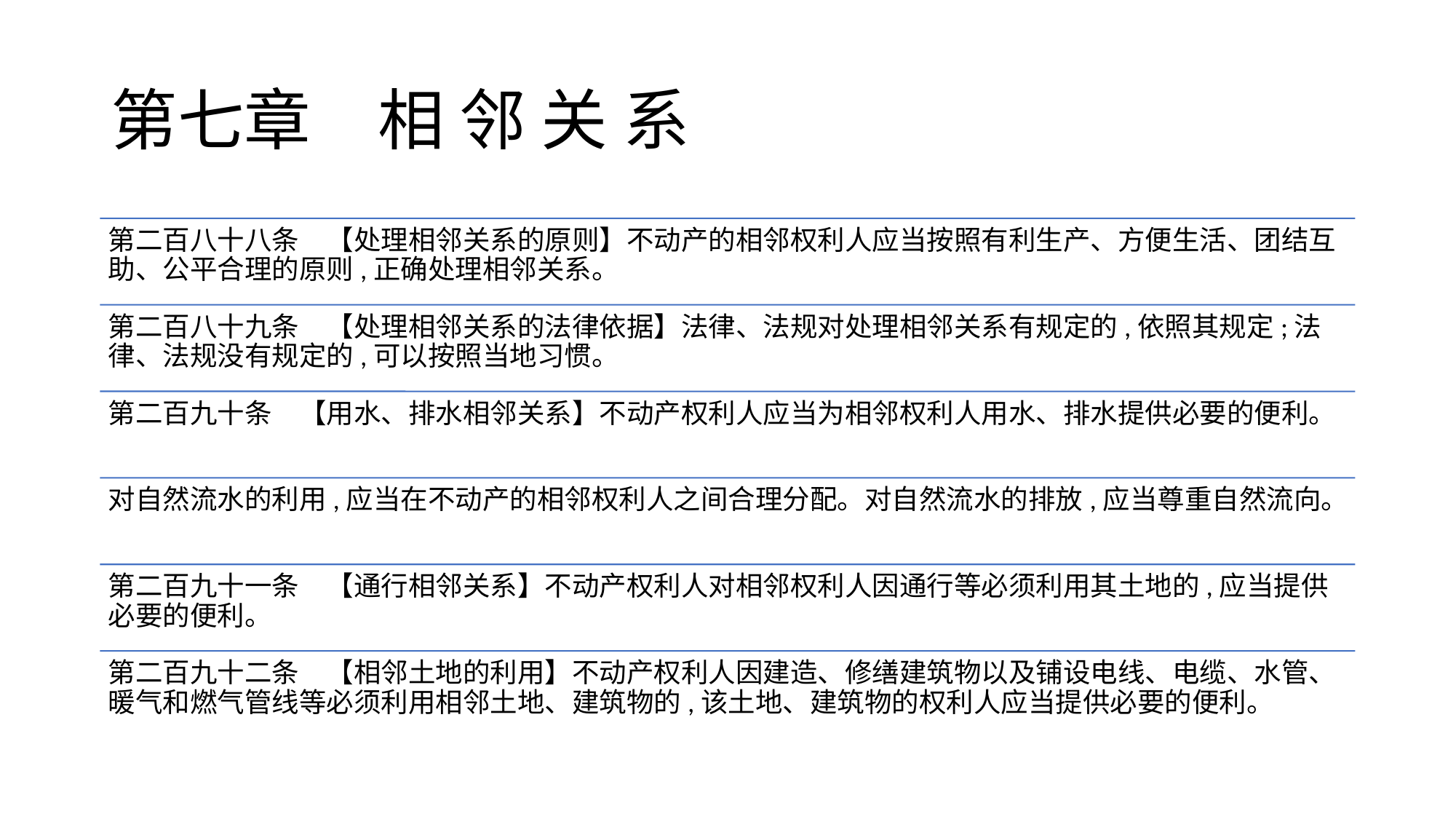

# 第七章　相 邻 关 系
第二百八十八条　【处理相邻关系的原则】不动产的相邻权利人应当按照有利生产、方便生活、团结互助、公平合理的原则,正确处理相邻关系。
第二百八十九条　【处理相邻关系的法律依据】法律、法规对处理相邻关系有规定的,依照其规定;法律、法规没有规定的,可以按照当地习惯。
第二百九十条　【用水、排水相邻关系】不动产权利人应当为相邻权利人用水、排水提供必要的便利。
对自然流水的利用,应当在不动产的相邻权利人之间合理分配。对自然流水的排放,应当尊重自然流向。
第二百九十一条　【通行相邻关系】不动产权利人对相邻权利人因通行等必须利用其土地的,应当提供必要的便利。
第二百九十二条　【相邻土地的利用】不动产权利人因建造、修缮建筑物以及铺设电线、电缆、水管、暖气和燃气管线等必须利用相邻土地、建筑物的,该土地、建筑物的权利人应当提供必要的便利。